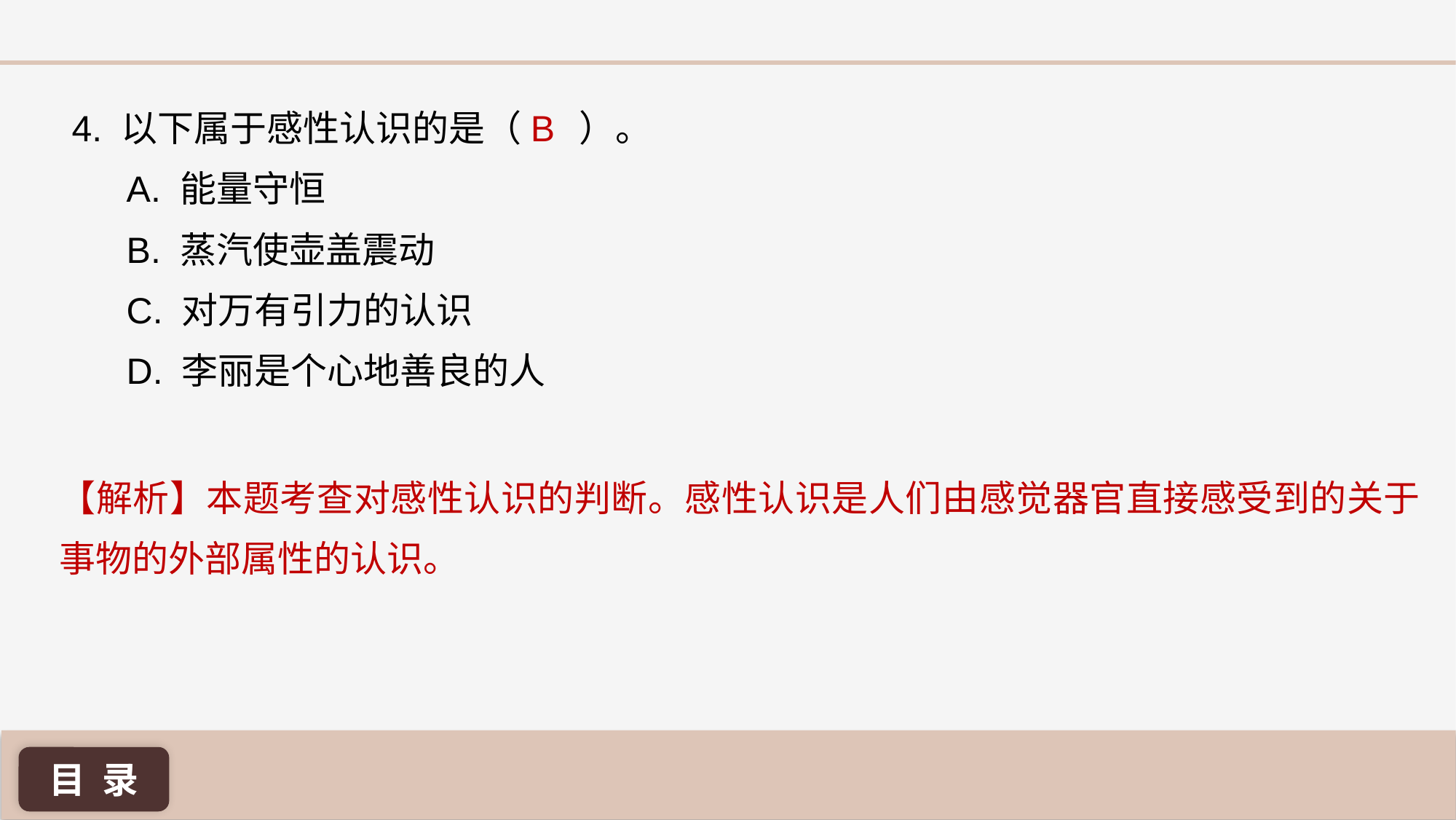

4. 以下属于感性认识的是（       ）。
A. 能量守恒
B. 蒸汽使壶盖震动
C. 对万有引力的认识
D. 李丽是个心地善良的人
B
【解析】本题考查对感性认识的判断。感性认识是人们由感觉器官直接感受到的关于事物的外部属性的认识。